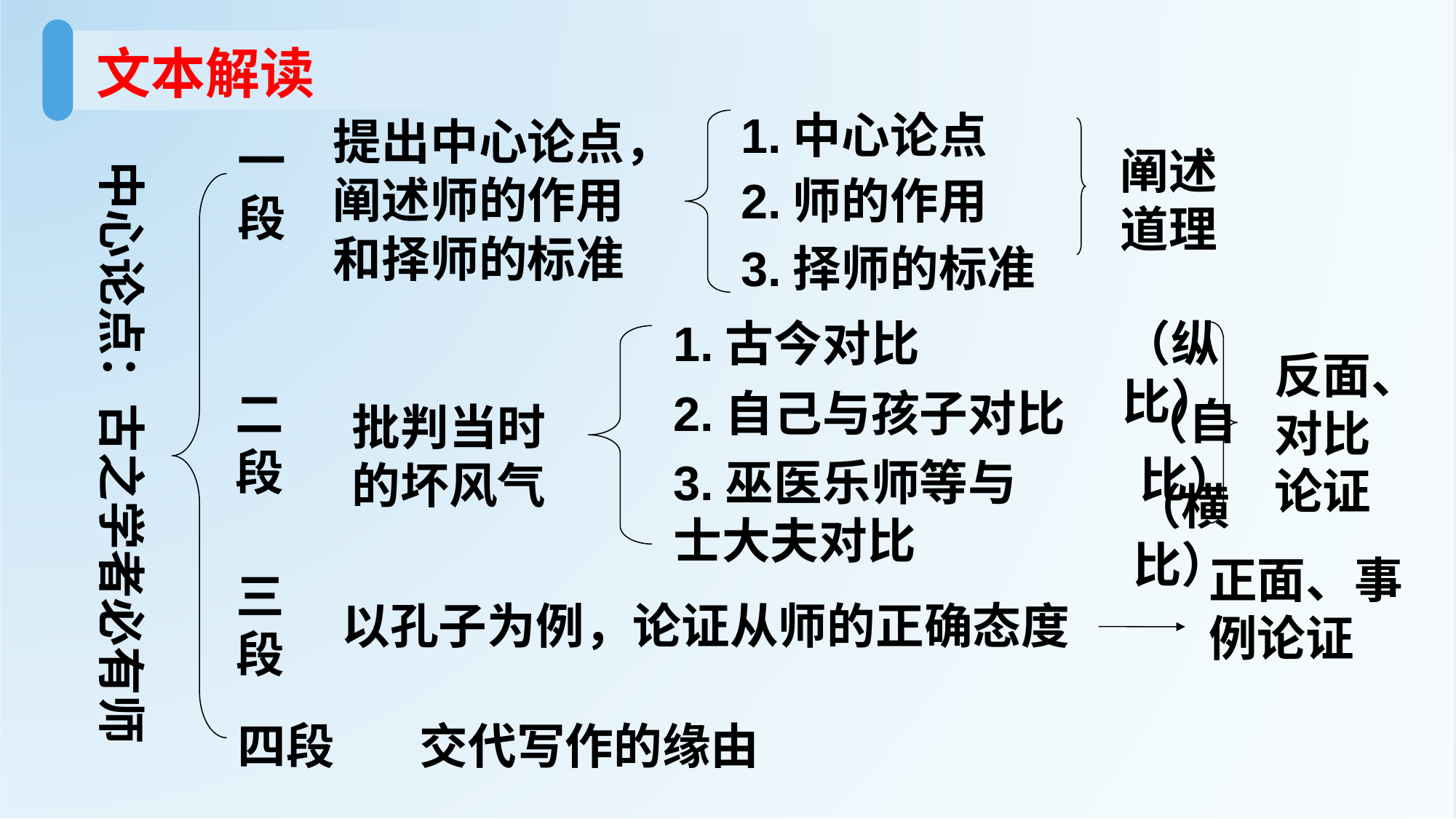

文本解读
1.中心论点
提出中心论点，阐述师的作用和择师的标准

一段
阐述道理
中心论点：古之学者必有师
2.师的作用

3.择师的标准
（纵比）
1.古今对比

反面、对比论证
2.自己与孩子对比
二段
（自比）
批判当时的坏风气
3.巫医乐师等与士大夫对比
（横比）
正面、事例论证
三段
以孔子为例，论证从师的正确态度

四段
交代写作的缘由